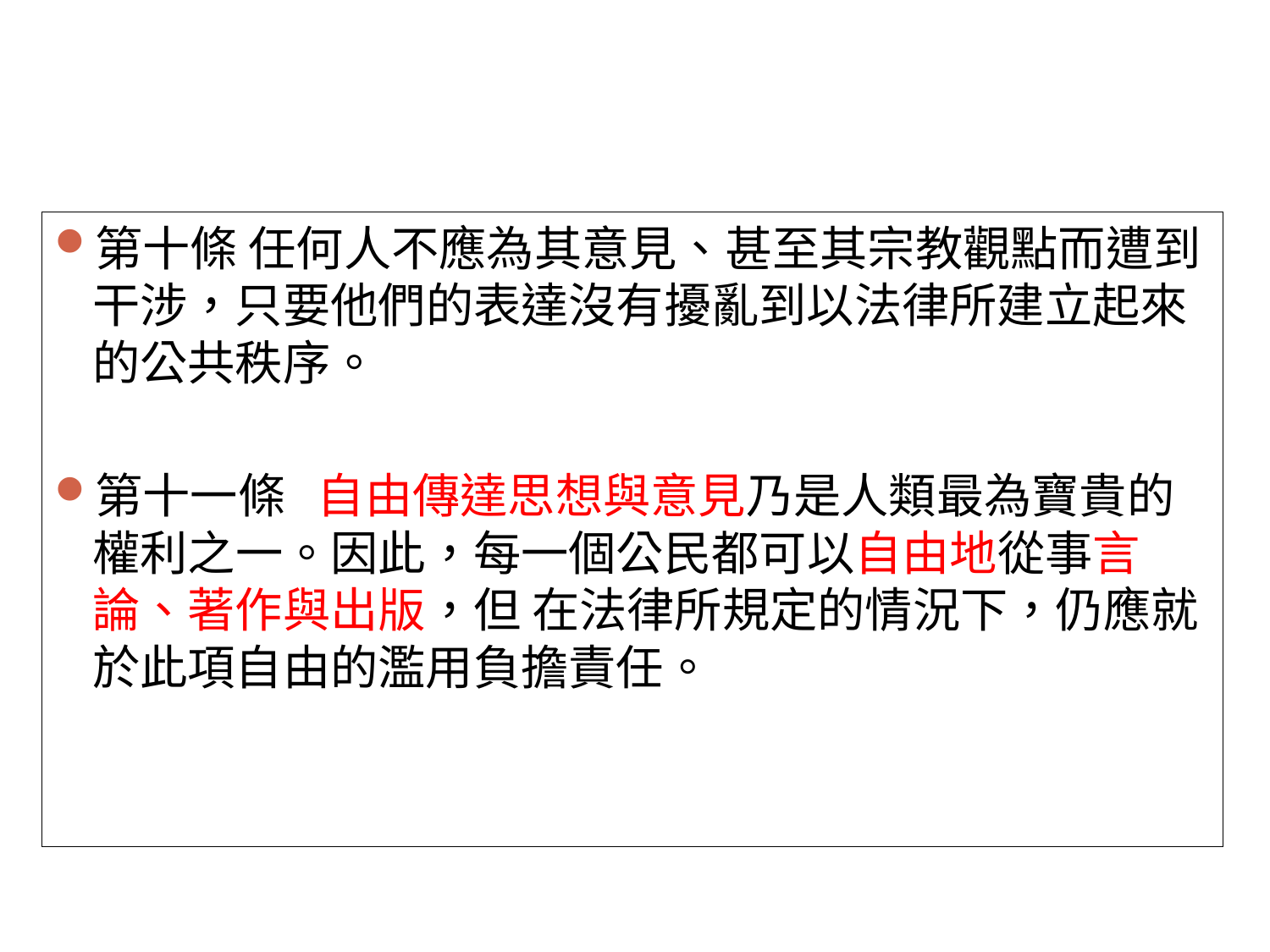

第十條 任何人不應為其意見、甚至其宗教觀點而遭到干涉，只要他們的表達沒有擾亂到以法律所建立起來的公共秩序。

第十一條   自由傳達思想與意見乃是人類最為寶貴的權利之一。因此，每一個公民都可以自由地從事言論、著作與出版，但 在法律所規定的情況下，仍應就於此項自由的濫用負擔責任。